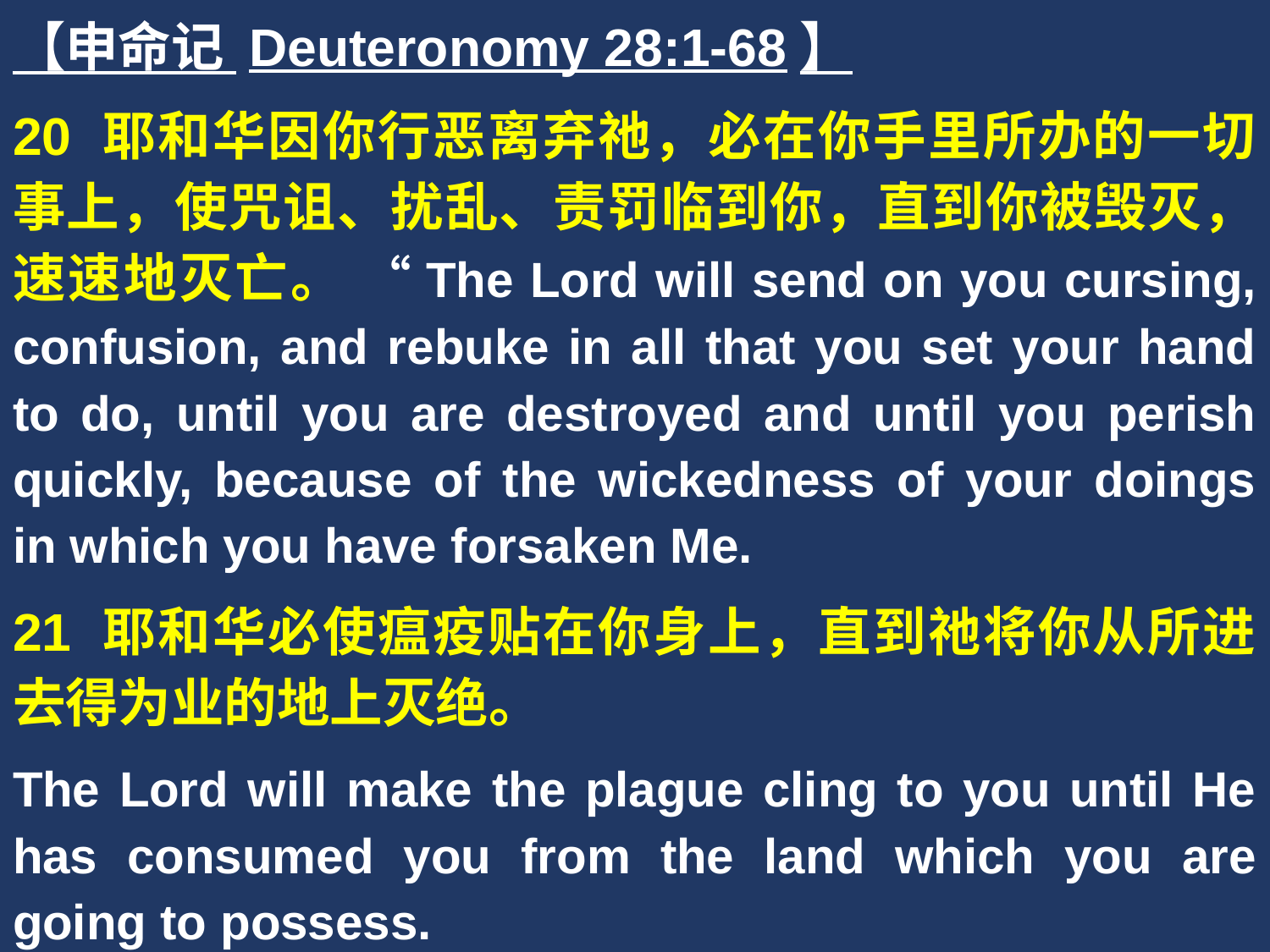

【申命记 Deuteronomy 28:1-68】
20 耶和华因你行恶离弃祂，必在你手里所办的一切事上，使咒诅、扰乱、责罚临到你，直到你被毁灭，速速地灭亡。 “The Lord will send on you cursing, confusion, and rebuke in all that you set your hand to do, until you are destroyed and until you perish quickly, because of the wickedness of your doings in which you have forsaken Me.
21 耶和华必使瘟疫贴在你身上，直到祂将你从所进去得为业的地上灭绝。
The Lord will make the plague cling to you until He has consumed you from the land which you are going to possess.